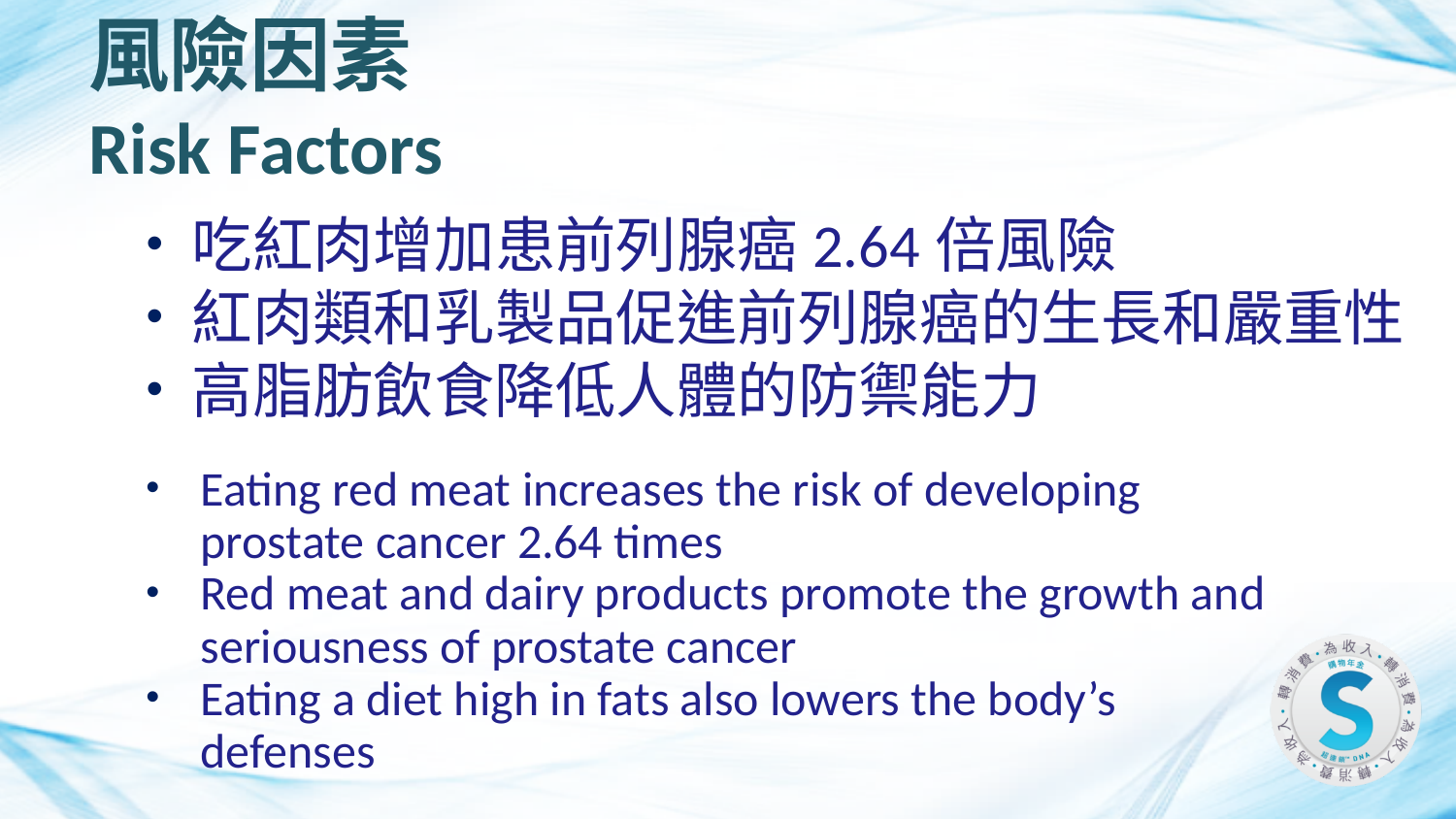

風險因素
Risk Factors
吃紅肉增加患前列腺癌2.64倍風險
紅肉類和乳製品促進前列腺癌的生長和嚴重性
高脂肪飲食降低人體的防禦能力
Eating red meat increases the risk of developing prostate cancer 2.64 times
Red meat and dairy products promote the growth and seriousness of prostate cancer
Eating a diet high in fats also lowers the body’s defenses